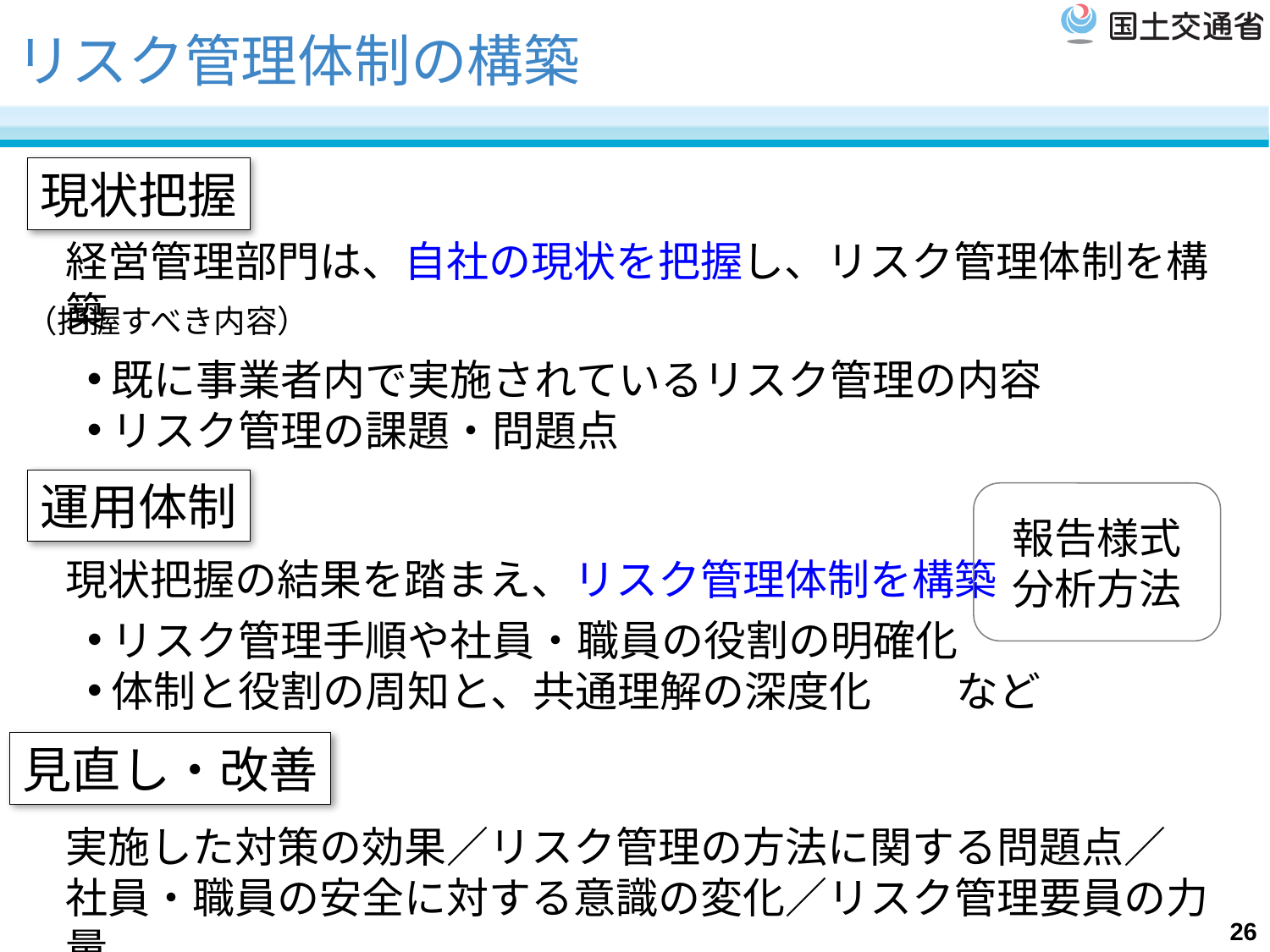

# リスク管理体制の構築
現状把握
経営管理部門は、自社の現状を把握し、リスク管理体制を構築
（把握すべき内容）
既に事業者内で実施されているリスク管理の内容
リスク管理の課題・問題点
運用体制
報告様式
分析方法
現状把握の結果を踏まえ、リスク管理体制を構築
リスク管理手順や社員・職員の役割の明確化
体制と役割の周知と、共通理解の深度化　　など
見直し・改善
実施した対策の効果／リスク管理の方法に関する問題点／
社員・職員の安全に対する意識の変化／リスク管理要員の力量
26